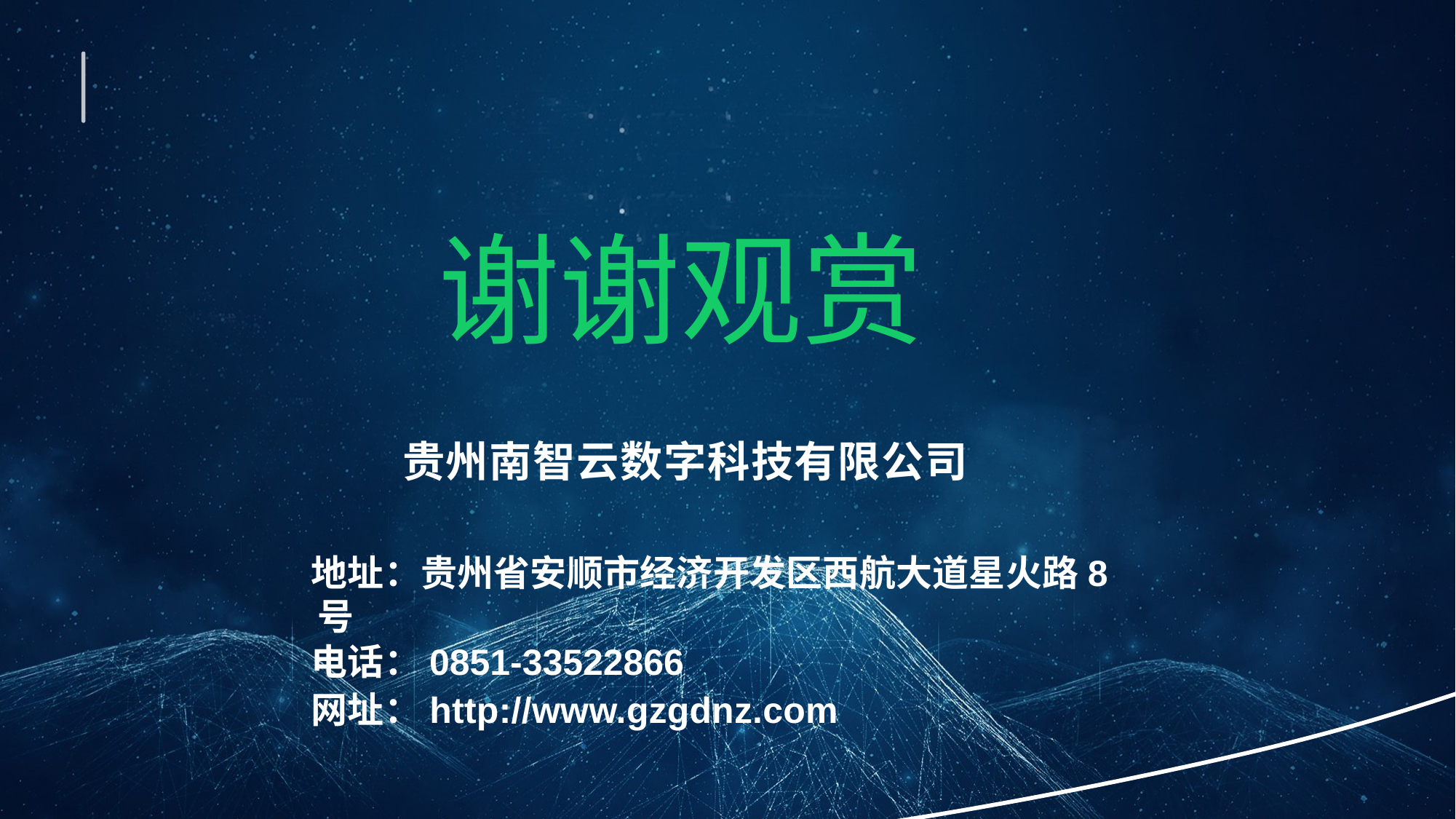

谢谢观赏
贵州南智云数字科技有限公司
地址：贵州省安顺市经济开发区西航大道星火路8号
电话：0851-33522866
网址：http://www.gzgdnz.com